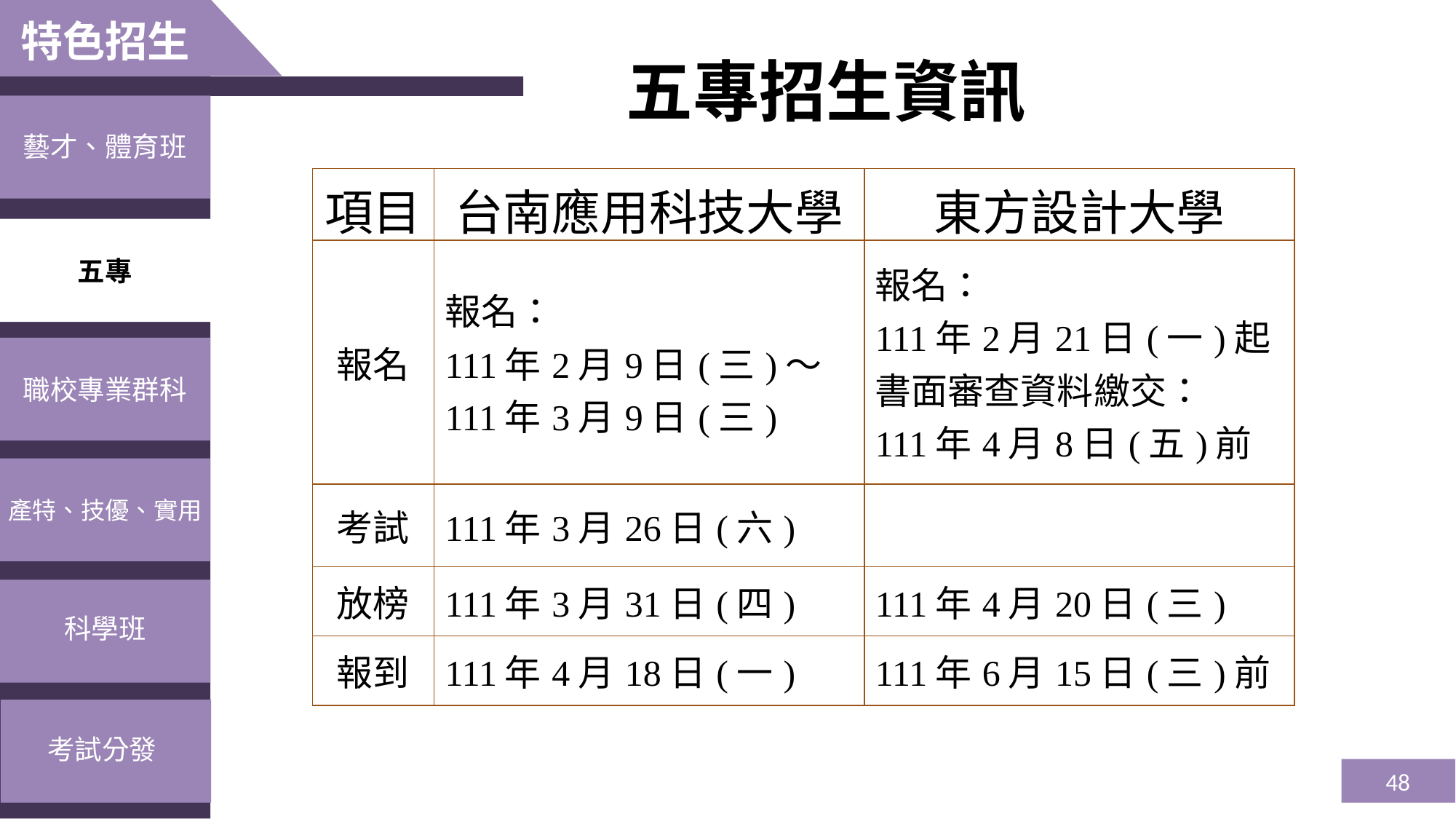

特色招生

五專招生資訊

藝才、體育班
| 項目 | 台南應用科技大學 | 東方設計大學 |
| --- | --- | --- |
| 報名 | 報名： 111年2月9日(三)～ 111年3月9日(三) | 報名： 111年2月21日(一)起 書面審查資料繳交： 111年4月8日(五)前 |
| 考試 | 111年3月26日(六) |  |
| 放榜 | 111年3月31日(四) | 111年4月20日(三) |
| 報到 | 111年4月18日(一) | 111年6月15日(三)前 |

五專

職校專業群科

產特、技優、實用

科學班

考試分發

48